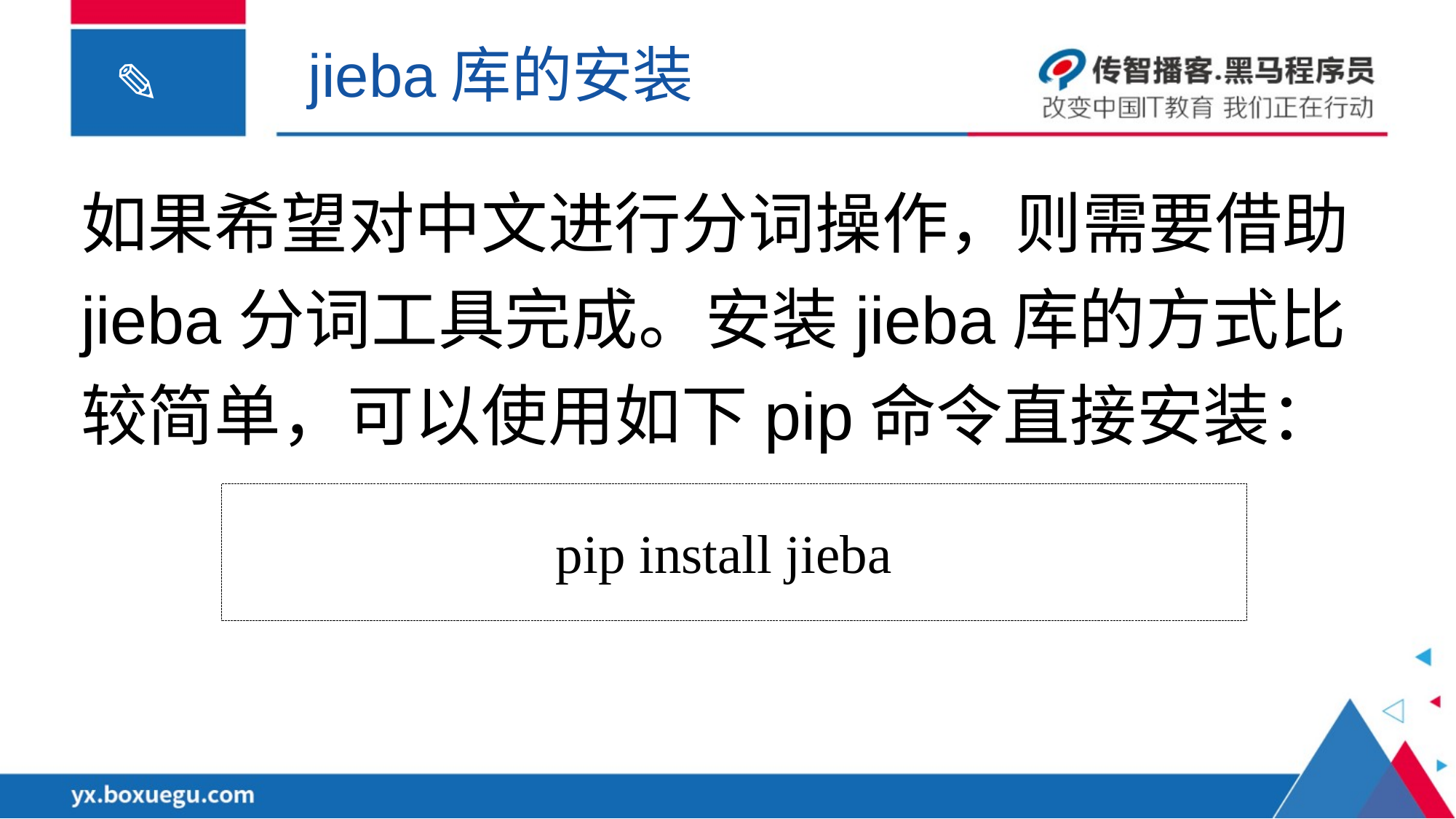

jieba库的安装
如果希望对中文进行分词操作，则需要借助jieba分词工具完成。安装jieba库的方式比较简单，可以使用如下pip命令直接安装：

pip install jieba